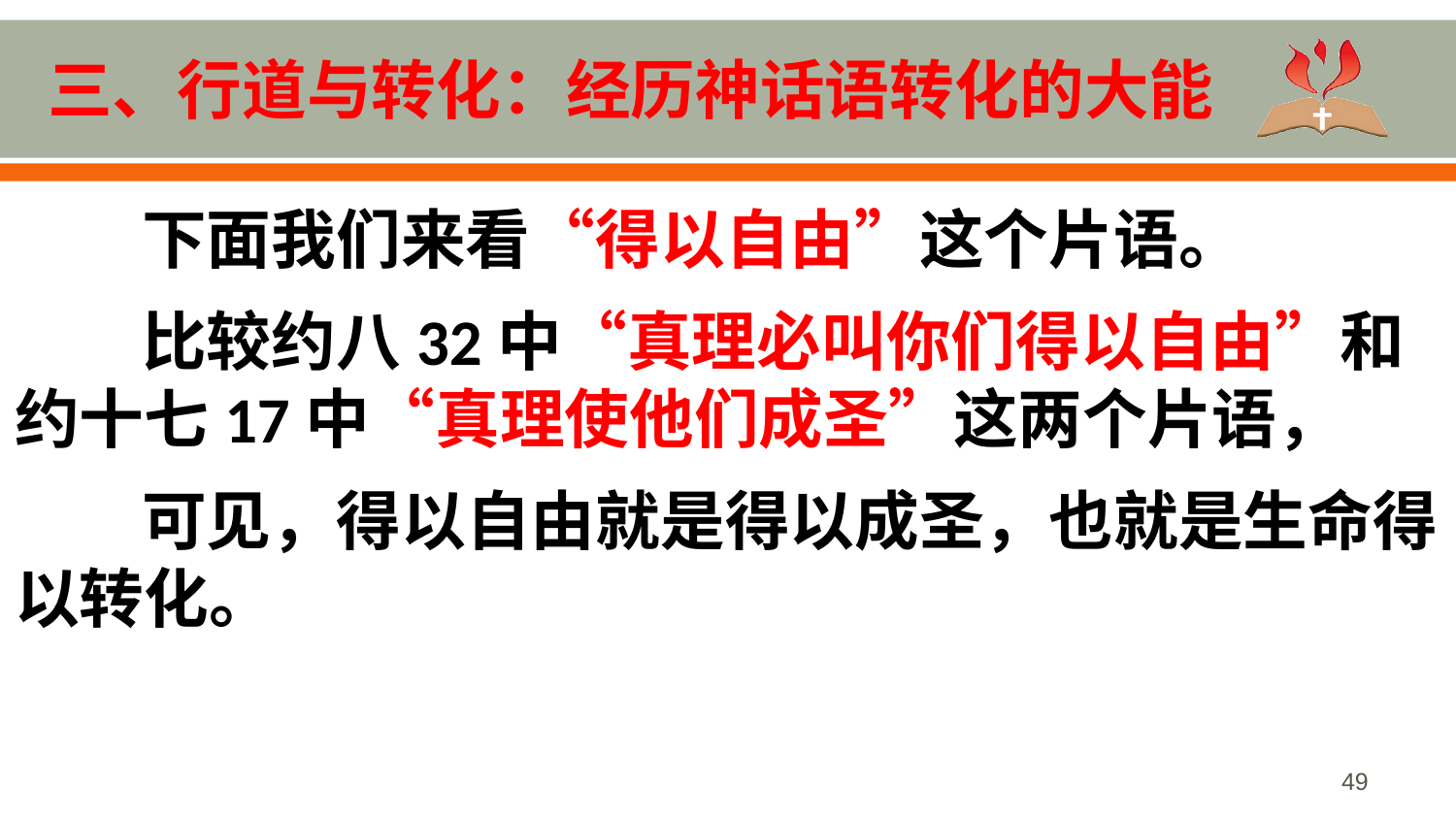

# 三、行道与转化：经历神话语转化的大能
下面我们来看“得以自由”这个片语。
比较约八32中“真理必叫你们得以自由”和约十七17中“真理使他们成圣”这两个片语，
可见，得以自由就是得以成圣，也就是生命得以转化。

49